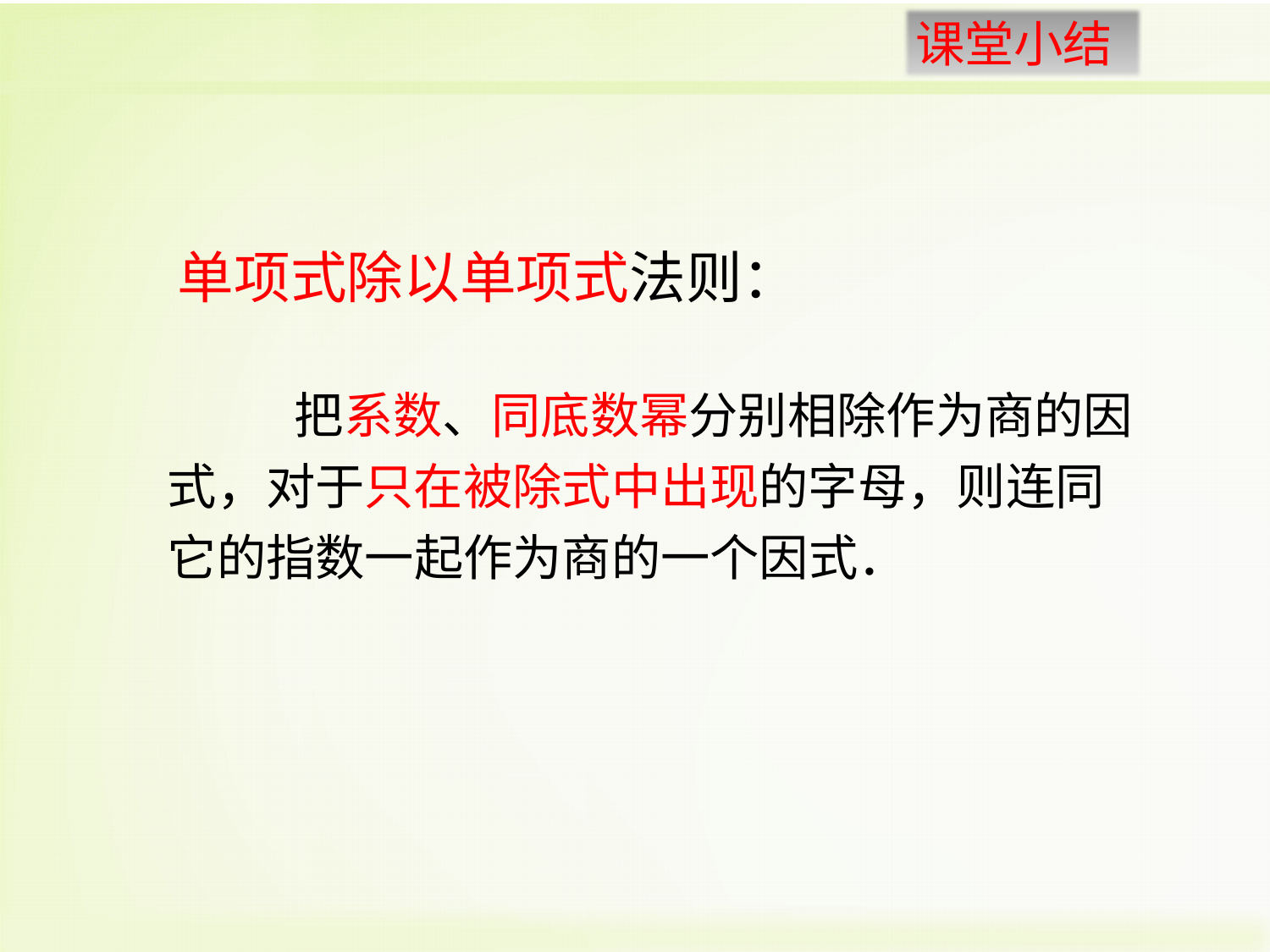

单项式除以单项式法则：
	把系数、同底数幂分别相除作为商的因式，对于只在被除式中出现的字母，则连同它的指数一起作为商的一个因式．